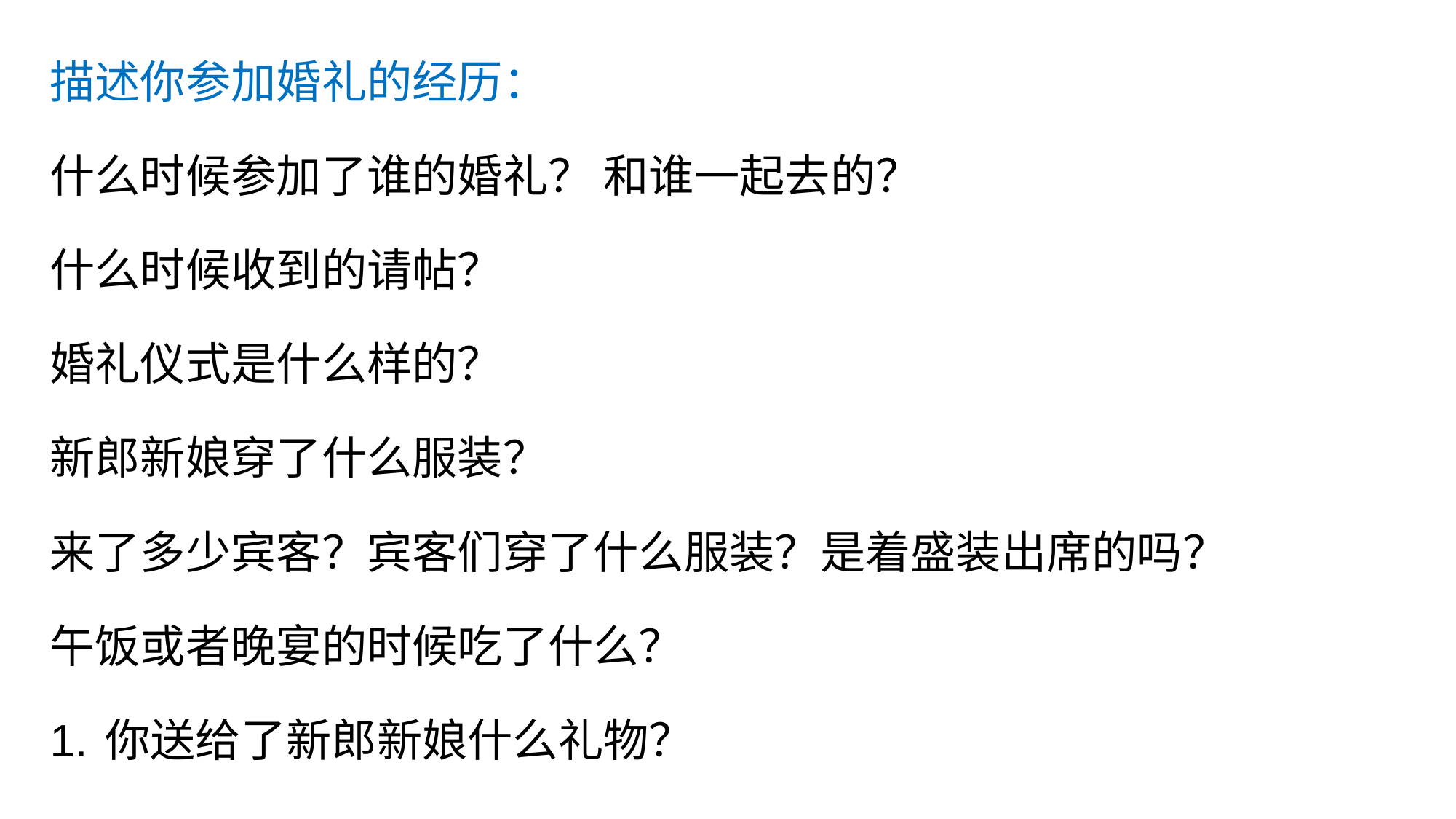

描述你参加婚礼的经历：
什么时候参加了谁的婚礼？ 和谁一起去的？
什么时候收到的请帖？
婚礼仪式是什么样的？
新郎新娘穿了什么服装？
来了多少宾客？宾客们穿了什么服装？是着盛装出席的吗？
午饭或者晚宴的时候吃了什么？
你送给了新郎新娘什么礼物？